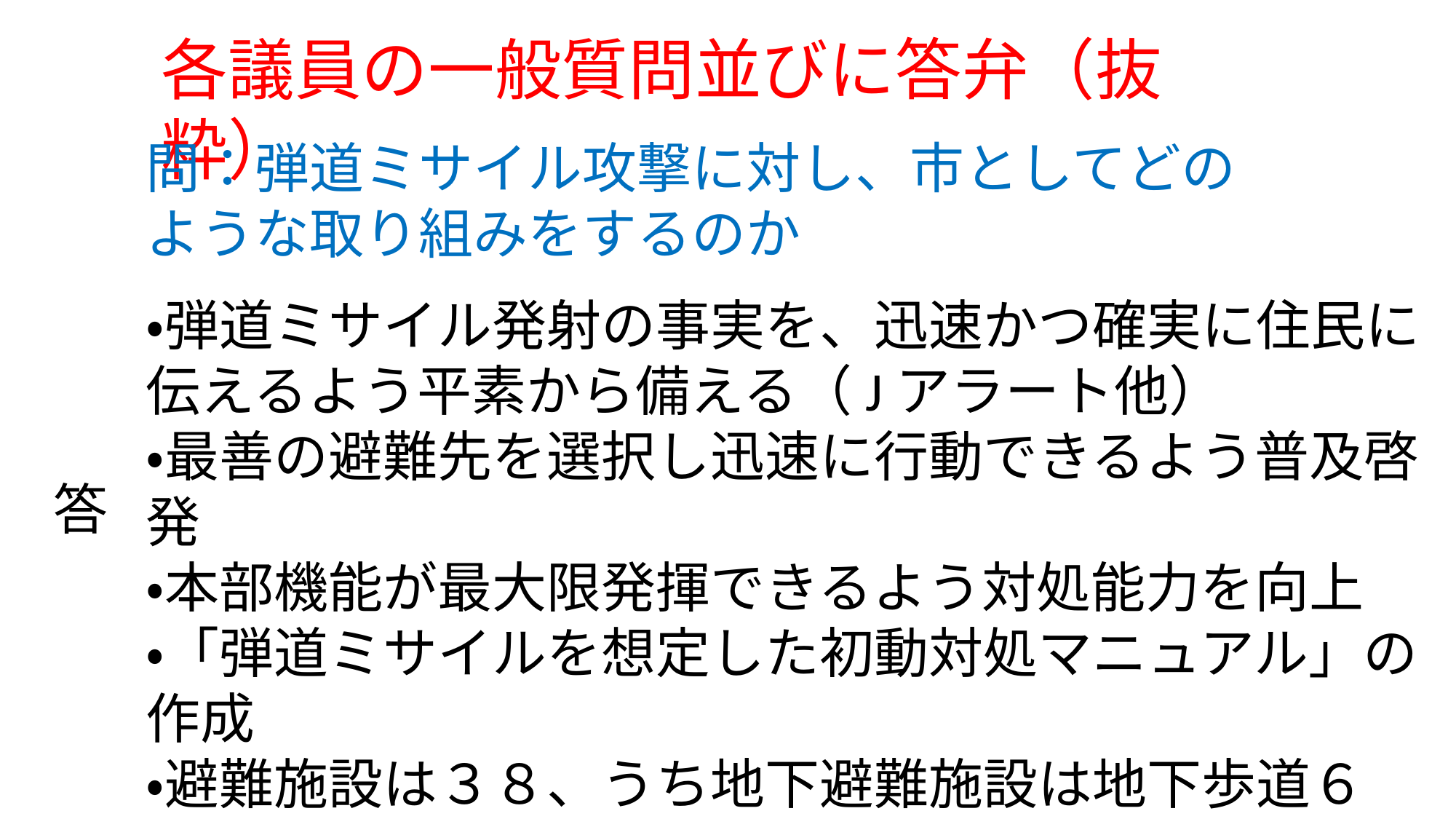

各議員の一般質問並びに答弁（抜粋）
問：弾道ミサイル攻撃に対し、市としてどのような取り組みをするのか
・弾道ミサイル発射の事実を、迅速かつ確実に住民に伝えるよう平素から備える（Jアラート他）
・最善の避難先を選択し迅速に行動できるよう普及啓発
・本部機能が最大限発揮できるよう対処能力を向上
・「弾道ミサイルを想定した初動対処マニュアル」の作成
・避難施設は３８、うち地下避難施設は地下歩道６
・国、県と連携し、市民の生命、身体、財産保護の対応

答